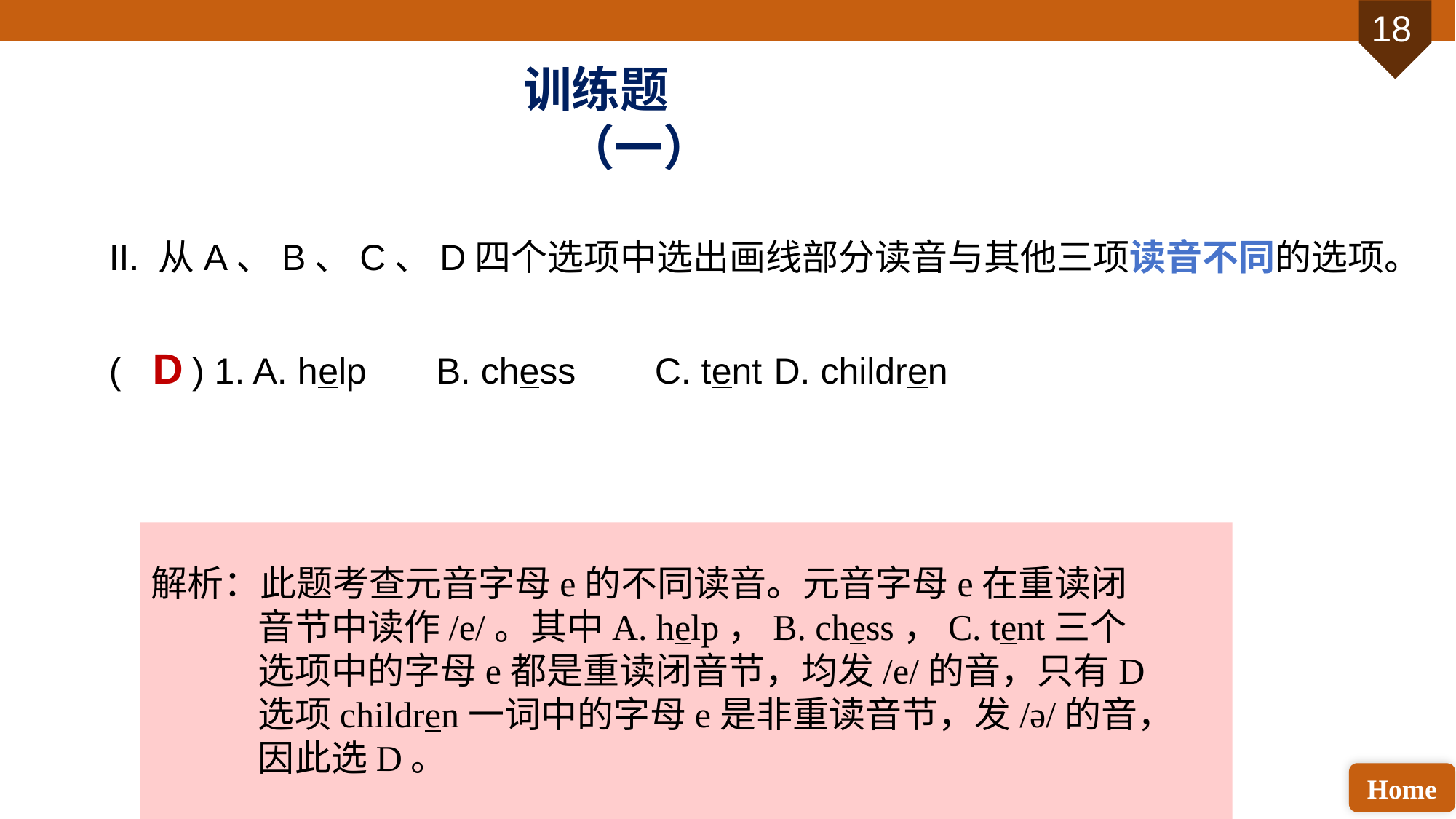

训练题（一）
II. 从A、B、C、D四个选项中选出画线部分读音与其他三项读音不同的选项。

(       ) 1. A. help 	B. chess 	C. tent	 D. children
D

解析：此题考查元音字母e的不同读音。元音字母e在重读闭音节中读作/e/。其中A. help，B. chess，C. tent三个选项中的字母e都是重读闭音节，均发/e/的音，只有D选项children一词中的字母e是非重读音节，发/ə/的音，因此选D。